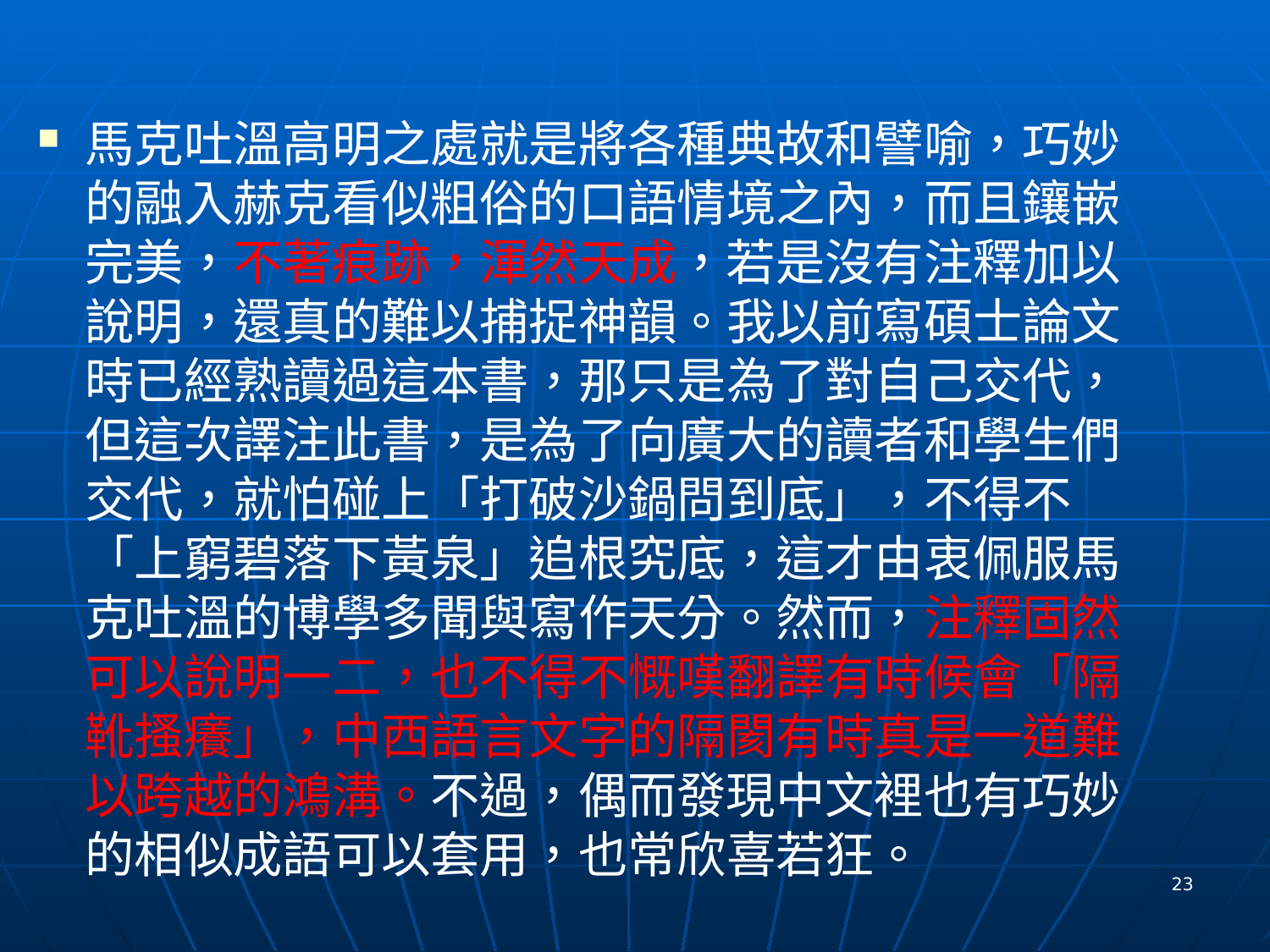

馬克吐溫高明之處就是將各種典故和譬喻，巧妙的融入赫克看似粗俗的口語情境之內，而且鑲嵌完美，不著痕跡，渾然天成，若是沒有注釋加以說明，還真的難以捕捉神韻。我以前寫碩士論文時已經熟讀過這本書，那只是為了對自己交代，但這次譯注此書，是為了向廣大的讀者和學生們交代，就怕碰上「打破沙鍋問到底」，不得不「上窮碧落下黃泉」追根究底，這才由衷佩服馬克吐溫的博學多聞與寫作天分。然而，注釋固然可以說明一二，也不得不慨嘆翻譯有時候會「隔靴搔癢」，中西語言文字的隔閡有時真是一道難以跨越的鴻溝。不過，偶而發現中文裡也有巧妙的相似成語可以套用，也常欣喜若狂。

23